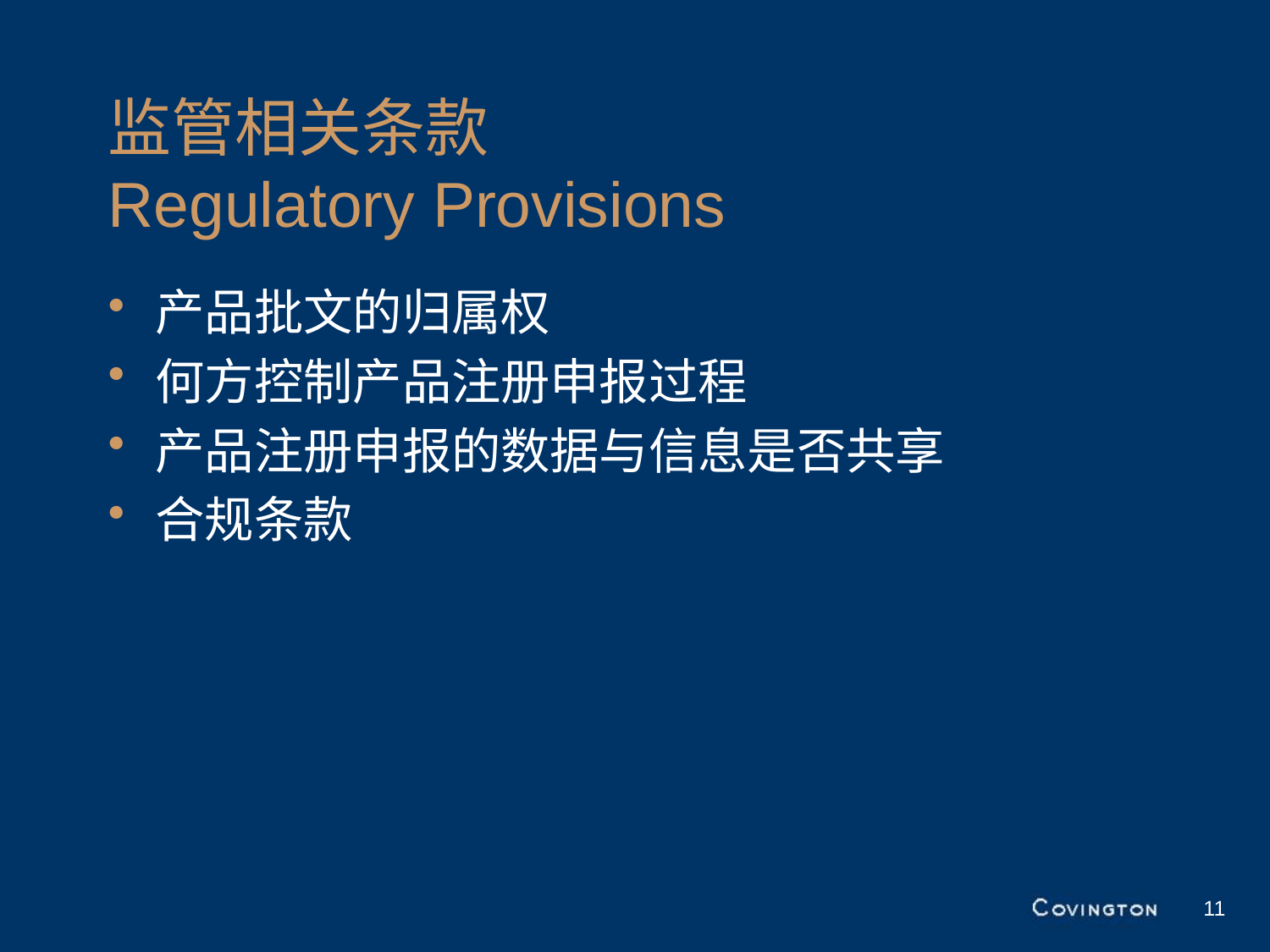

# 监管相关条款 Regulatory Provisions
产品批文的归属权
何方控制产品注册申报过程
产品注册申报的数据与信息是否共享
合规条款

11